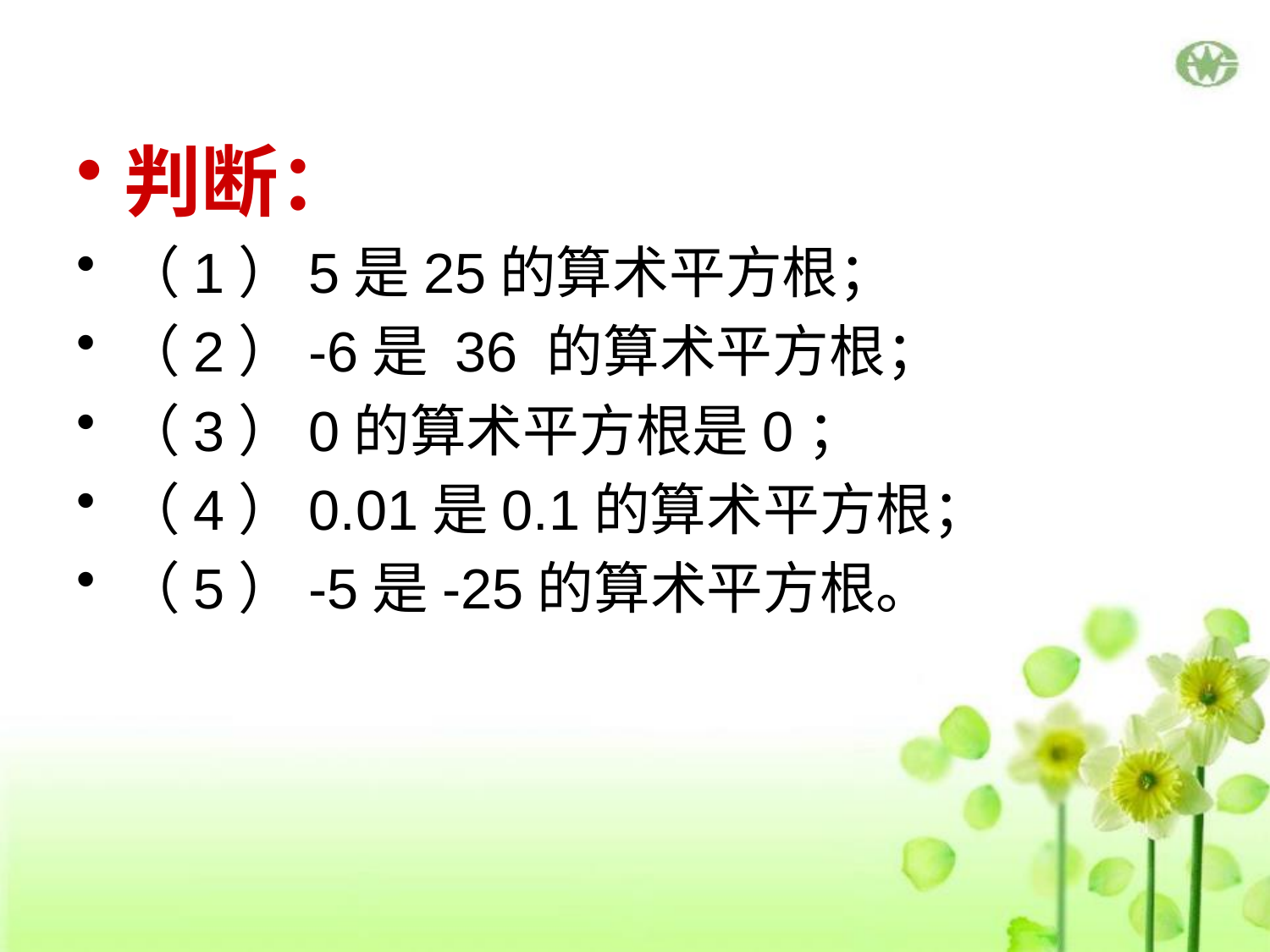

判断：
（1）5是25的算术平方根；
（2）-6是 36 的算术平方根；
（3）0的算术平方根是0；
（4）0.01是0.1的算术平方根；
（5）-5是-25的算术平方根。